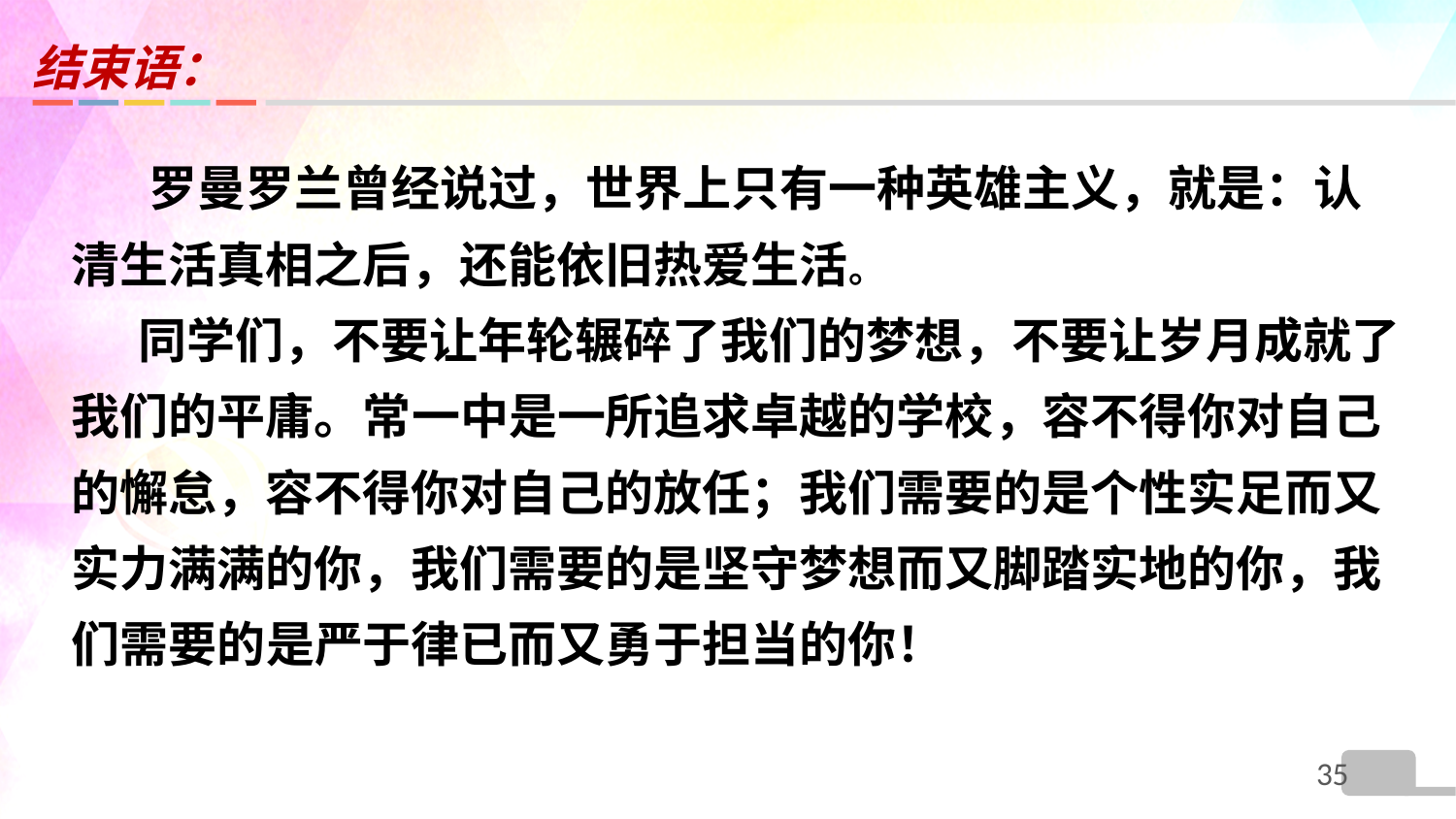

# 结束语：
      罗曼罗兰曾经说过，世界上只有一种英雄主义，就是：认清生活真相之后，还能依旧热爱生活。
     同学们，不要让年轮辗碎了我们的梦想，不要让岁月成就了我们的平庸。常一中是一所追求卓越的学校，容不得你对自己的懈怠，容不得你对自己的放任；我们需要的是个性实足而又实力满满的你，我们需要的是坚守梦想而又脚踏实地的你，我们需要的是严于律已而又勇于担当的你！